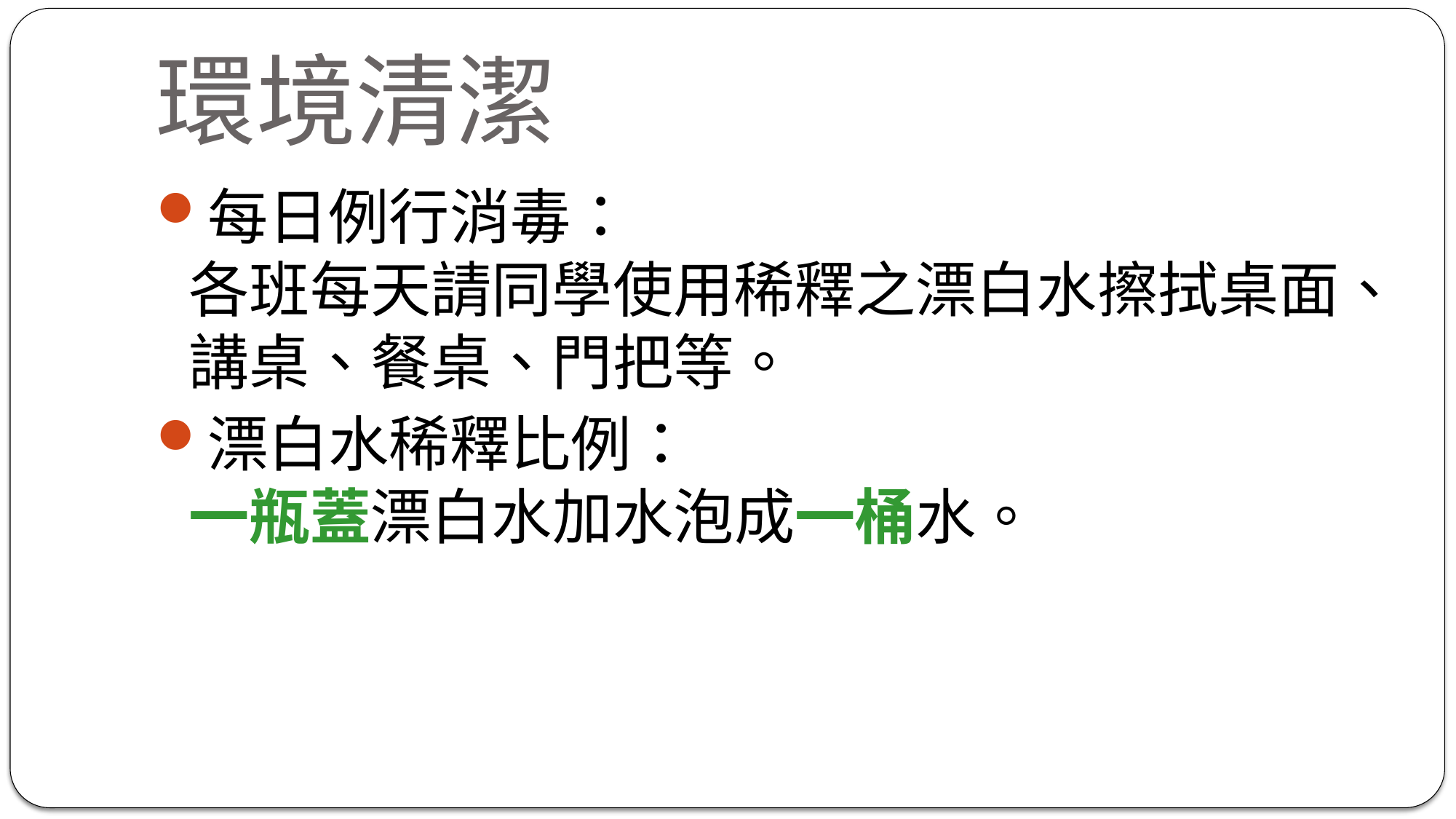

# 環境清潔
每日例行消毒：
各班每天請同學使用稀釋之漂白水擦拭桌面、講桌、餐桌、門把等。
漂白水稀釋比例：
一瓶蓋漂白水加水泡成一桶水。